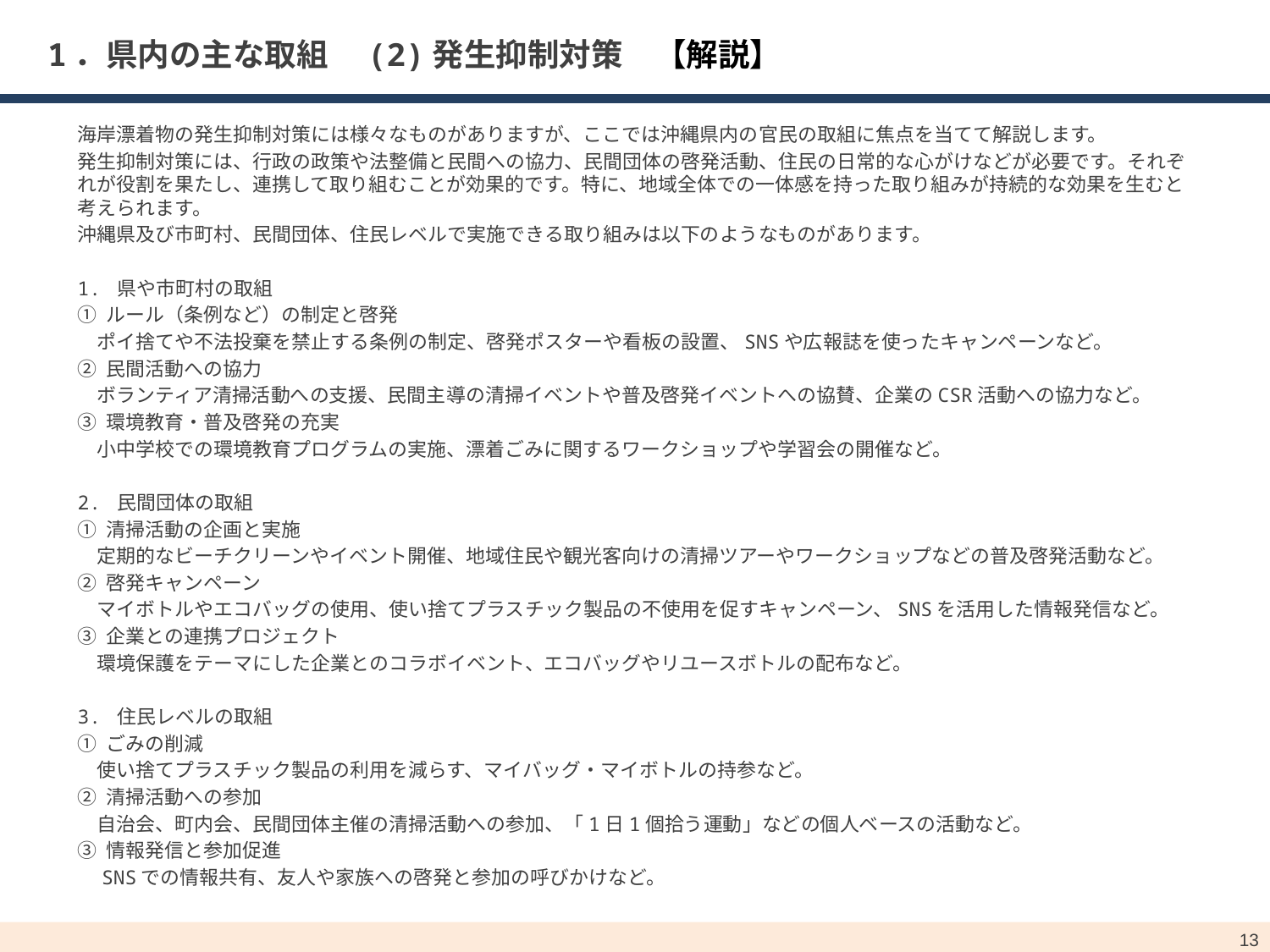

# 1．県内の主な取組　(2)発生抑制対策　【解説】
海岸漂着物の発生抑制対策には様々なものがありますが、ここでは沖縄県内の官民の取組に焦点を当てて解説します。
発生抑制対策には、行政の政策や法整備と民間への協力、民間団体の啓発活動、住民の日常的な心がけなどが必要です。それぞれが役割を果たし、連携して取り組むことが効果的です。特に、地域全体での一体感を持った取り組みが持続的な効果を生むと考えられます。
沖縄県及び市町村、民間団体、住民レベルで実施できる取り組みは以下のようなものがあります。

1. 県や市町村の取組
① ルール（条例など）の制定と啓発
　ポイ捨てや不法投棄を禁止する条例の制定、啓発ポスターや看板の設置、SNSや広報誌を使ったキャンペーンなど。
② 民間活動への協力
　ボランティア清掃活動への支援、民間主導の清掃イベントや普及啓発イベントへの協賛、企業のCSR活動への協力など。
③ 環境教育・普及啓発の充実
　小中学校での環境教育プログラムの実施、漂着ごみに関するワークショップや学習会の開催など。

2. 民間団体の取組
① 清掃活動の企画と実施
　定期的なビーチクリーンやイベント開催、地域住民や観光客向けの清掃ツアーやワークショップなどの普及啓発活動など。
② 啓発キャンペーン
　マイボトルやエコバッグの使用、使い捨てプラスチック製品の不使用を促すキャンペーン、SNSを活用した情報発信など。
③ 企業との連携プロジェクト
　環境保護をテーマにした企業とのコラボイベント、エコバッグやリユースボトルの配布など。

3. 住民レベルの取組
① ごみの削減
　使い捨てプラスチック製品の利用を減らす、マイバッグ・マイボトルの持参など。
② 清掃活動への参加
　自治会、町内会、民間団体主催の清掃活動への参加、「1日1個拾う運動」などの個人ベースの活動など。
③ 情報発信と参加促進
　SNSでの情報共有、友人や家族への啓発と参加の呼びかけなど。